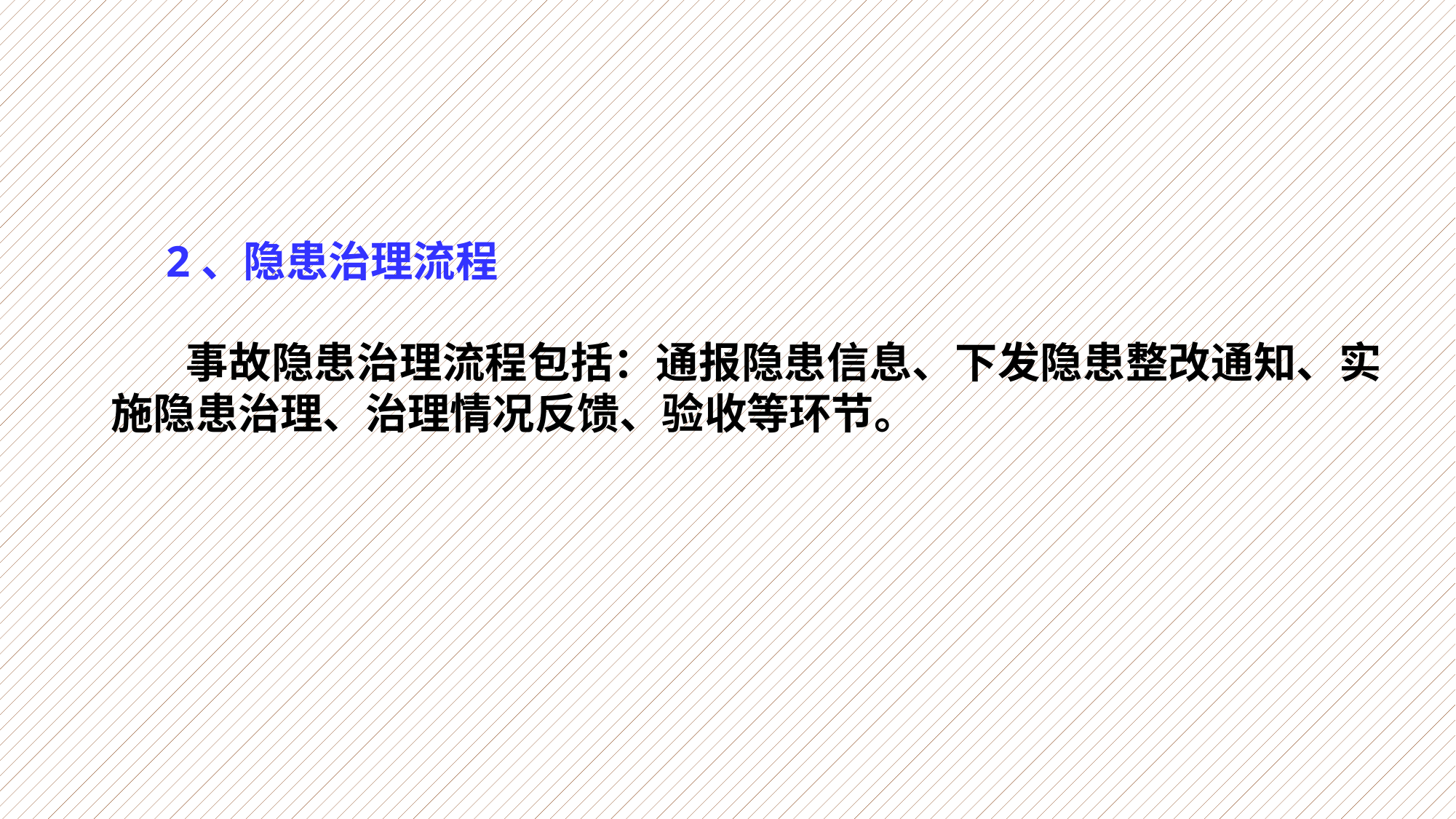

2、隐患治理流程

 事故隐患治理流程包括：通报隐患信息、下发隐患整改通知、实施隐患治理、治理情况反馈、验收等环节。